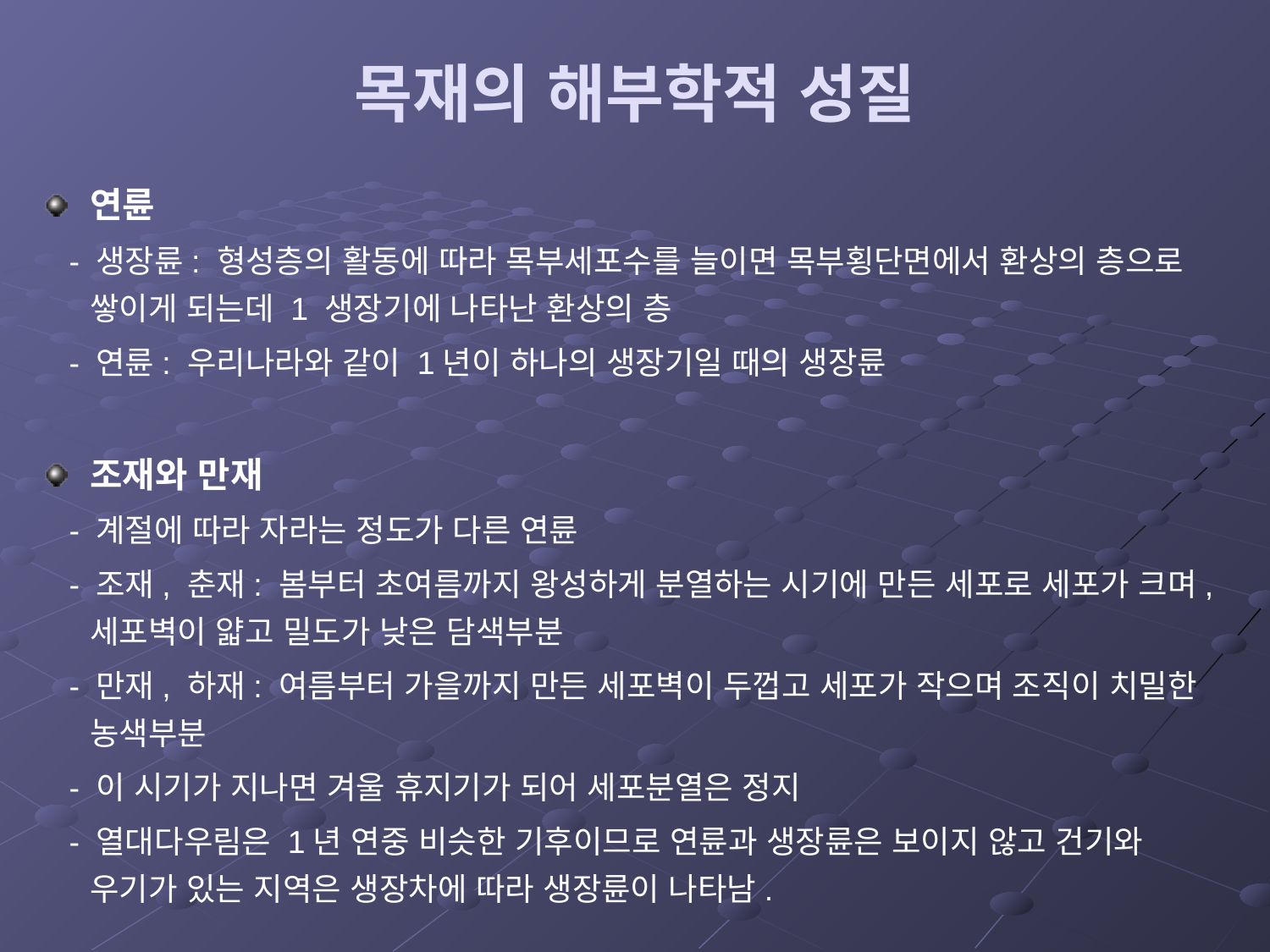

# 목재의 해부학적 성질
연륜
   - 생장륜: 형성층의 활동에 따라 목부세포수를 늘이면 목부횡단면에서 환상의 층으로 쌓이게 되는데 1 생장기에 나타난 환상의 층
   - 연륜: 우리나라와 같이 1년이 하나의 생장기일 때의 생장륜

조재와 만재
   - 계절에 따라 자라는 정도가 다른 연륜
   - 조재, 춘재: 봄부터 초여름까지 왕성하게 분열하는 시기에 만든 세포로 세포가 크며, 세포벽이 얇고 밀도가 낮은 담색부분
   - 만재, 하재: 여름부터 가을까지 만든 세포벽이 두껍고 세포가 작으며 조직이 치밀한 농색부분
   - 이 시기가 지나면 겨울 휴지기가 되어 세포분열은 정지
   - 열대다우림은 1년 연중 비슷한 기후이므로 연륜과 생장륜은 보이지 않고 건기와 우기가 있는 지역은 생장차에 따라 생장륜이 나타남.